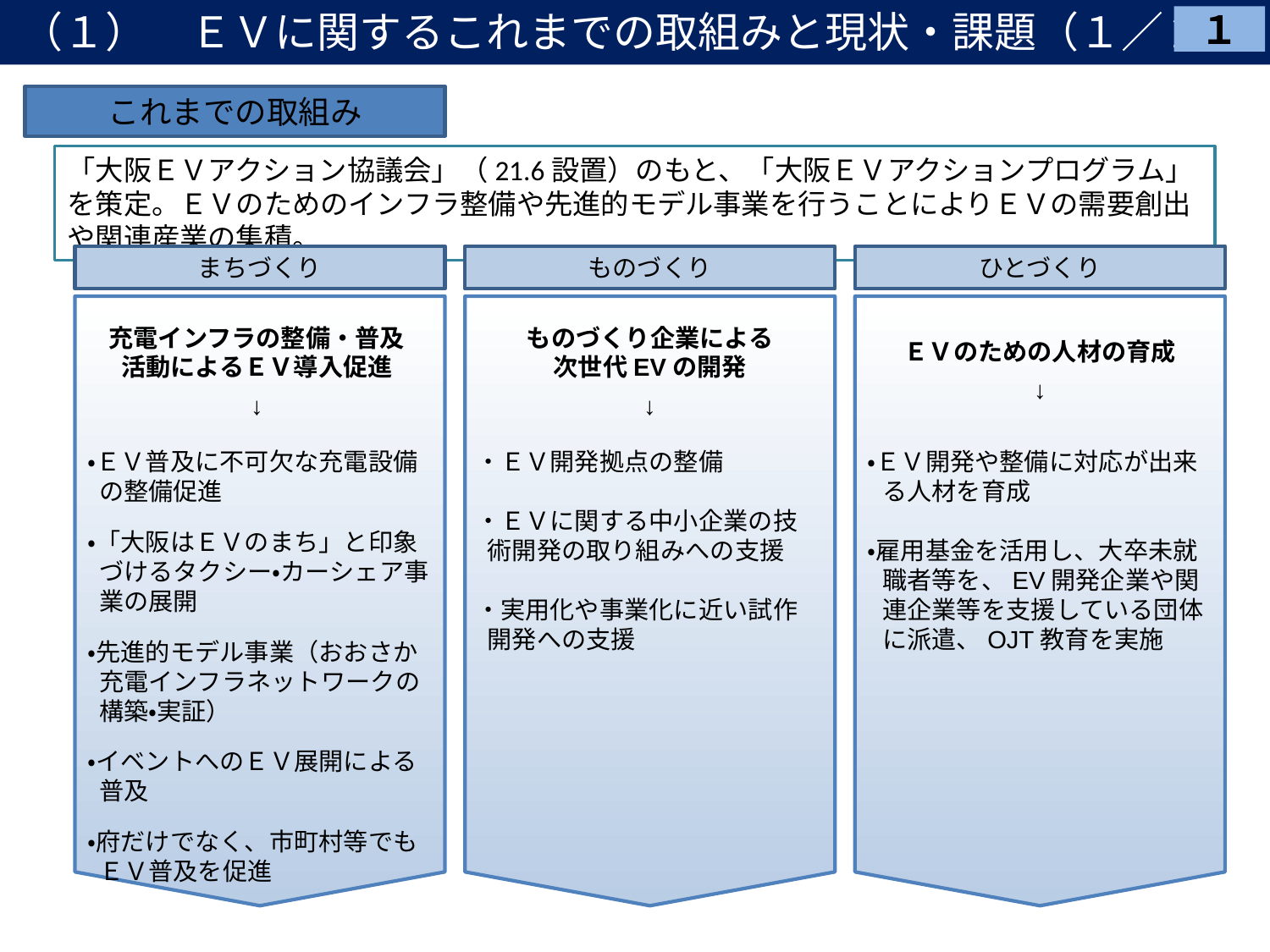

（１）　ＥＶに関するこれまでの取組みと現状・課題（１／２）
１
これまでの取組み
「大阪ＥＶアクション協議会」（21.6設置）のもと、「大阪ＥＶアクションプログラム」を策定。ＥＶのためのインフラ整備や先進的モデル事業を行うことによりＥＶの需要創出や関連産業の集積。
まちづくり
ものづくり
ひとづくり

充電インフラの整備・普及
活動によるＥＶ導入促進

↓
ものづくり企業による
次世代EVの開発

↓

ＥＶのための人材の育成

↓

・ＥＶ普及に不可欠な充電設備の整備促進

・「大阪はＥＶのまち」と印象づけるタクシー・カーシェア事業の展開

・先進的モデル事業（おおさか充電インフラネットワークの構築・実証）

・イベントへのＥＶ展開による普及

・府だけでなく、市町村等でもＥＶ普及を促進
・ＥＶ開発拠点の整備

・ＥＶに関する中小企業の技術開発の取り組みへの支援

・実用化や事業化に近い試作開発への支援
・ＥＶ開発や整備に対応が出来る人材を育成

・雇用基金を活用し、大卒未就職者等を、EV開発企業や関連企業等を支援している団体に派遣、OJT教育を実施